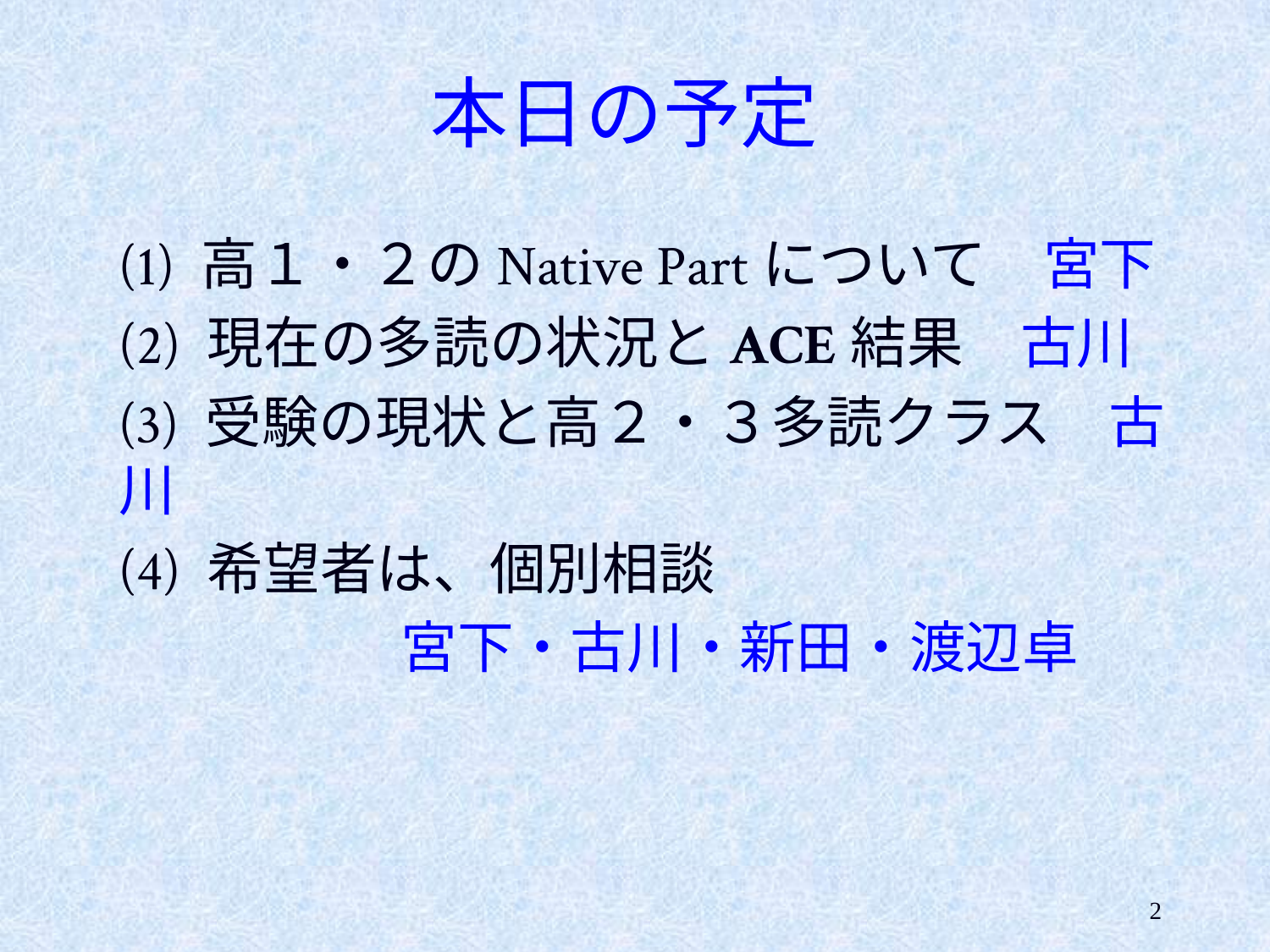

本日の予定
(1) 高１・２のNative Partについて　宮下
(2) 現在の多読の状況とACE結果　古川
(3) 受験の現状と高２・３多読クラス　古川
(4) 希望者は、個別相談
　　　　　宮下・古川・新田・渡辺卓
2